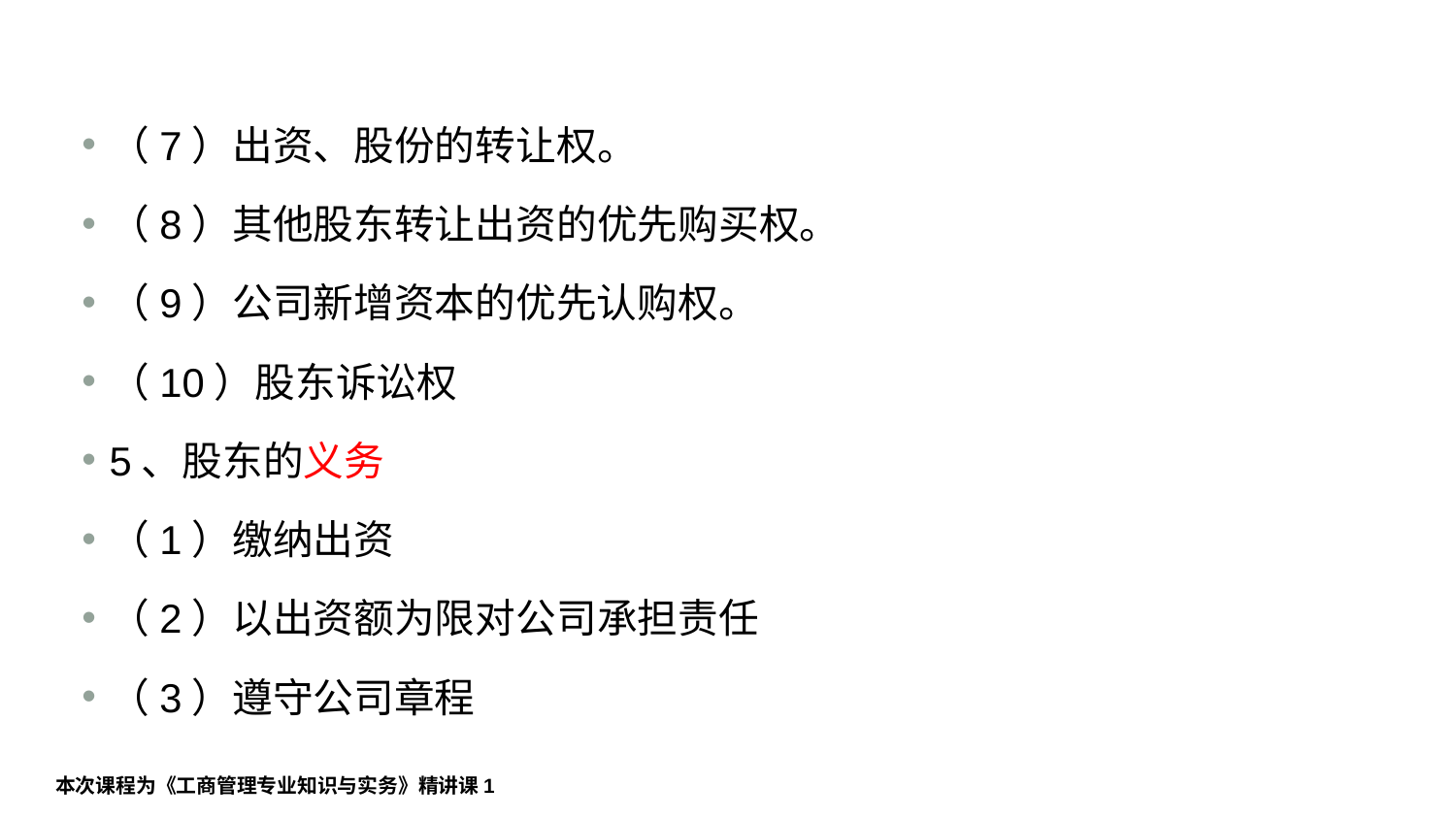

#
（7）出资、股份的转让权。
（8）其他股东转让出资的优先购买权。
（9）公司新增资本的优先认购权。
（10）股东诉讼权
5、股东的义务
（1）缴纳出资
（2）以出资额为限对公司承担责任
（3）遵守公司章程